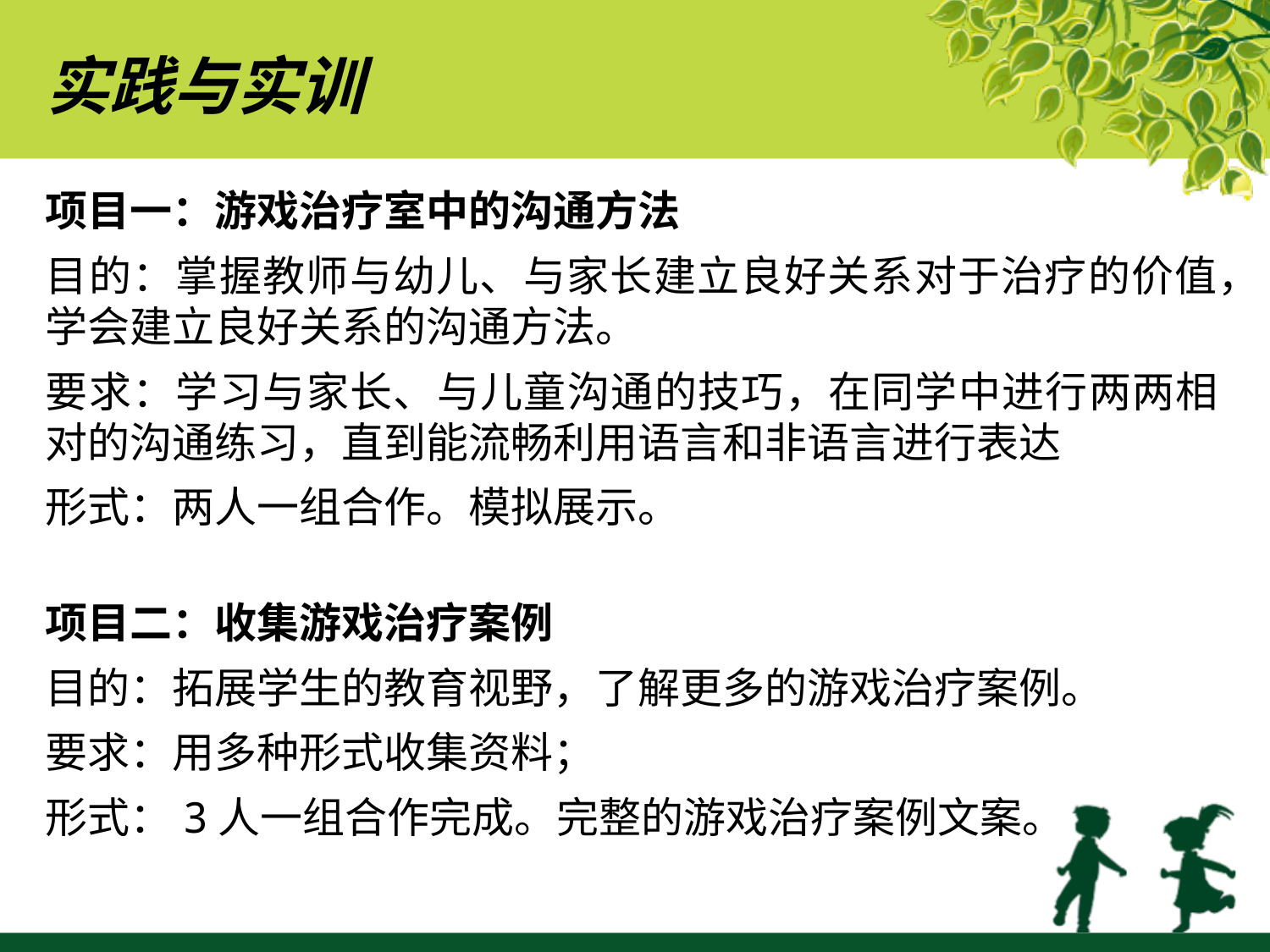

实践与实训
项目一：游戏治疗室中的沟通方法
目的：掌握教师与幼儿、与家长建立良好关系对于治疗的价值，学会建立良好关系的沟通方法。
要求：学习与家长、与儿童沟通的技巧，在同学中进行两两相对的沟通练习，直到能流畅利用语言和非语言进行表达
形式：两人一组合作。模拟展示。

项目二：收集游戏治疗案例
目的：拓展学生的教育视野，了解更多的游戏治疗案例。
要求：用多种形式收集资料；
形式：3人一组合作完成。完整的游戏治疗案例文案。